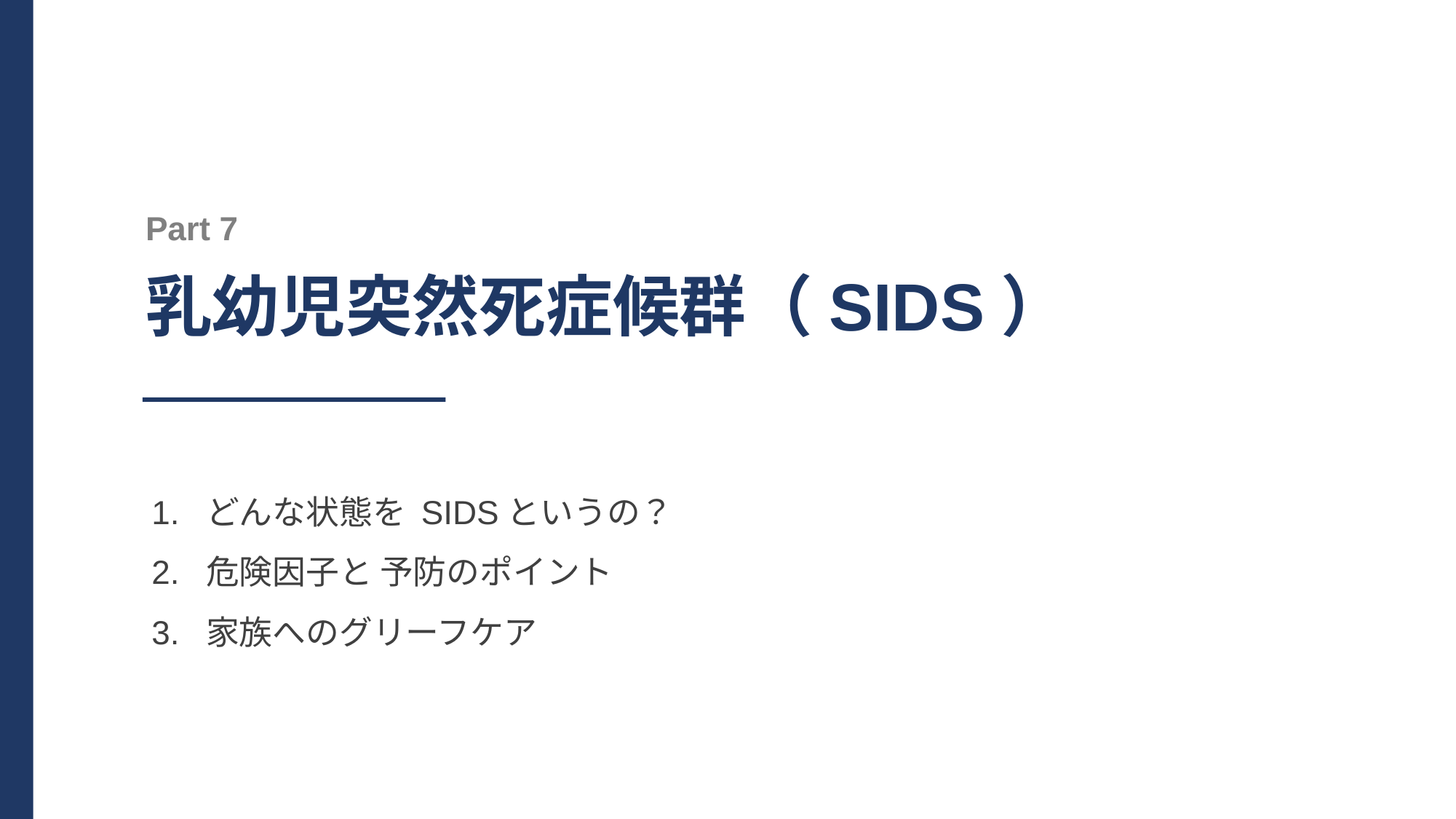

Part 7
乳幼児突然死症候群（SIDS）

どんな状態を SIDSというの？
危険因子と 予防のポイント
家族へのグリーフケア